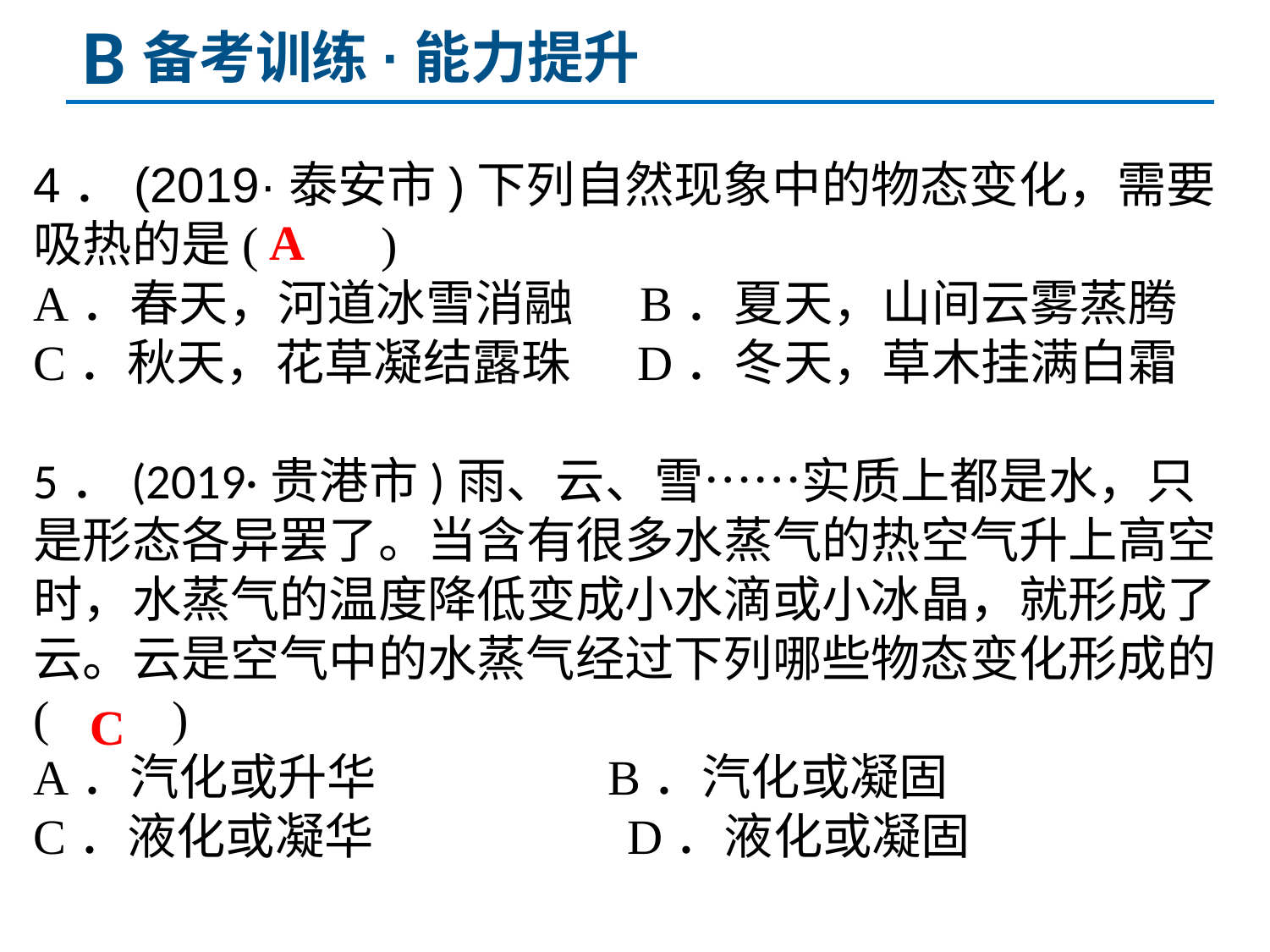

B
备考训练·能力提升
4．(2019·泰安市)下列自然现象中的物态变化，需要吸热的是(　　)
A．春天，河道冰雪消融     B．夏天，山间云雾蒸腾
C．秋天，花草凝结露珠     D．冬天，草木挂满白霜

5．(2019·贵港市)雨、云、雪……实质上都是水，只是形态各异罢了。当含有很多水蒸气的热空气升上高空时，水蒸气的温度降低变成小水滴或小冰晶，就形成了云。云是空气中的水蒸气经过下列哪些物态变化形成的(　　)
A．汽化或升华  		     B．汽化或凝固
C．液化或凝华                      D．液化或凝固
A
C